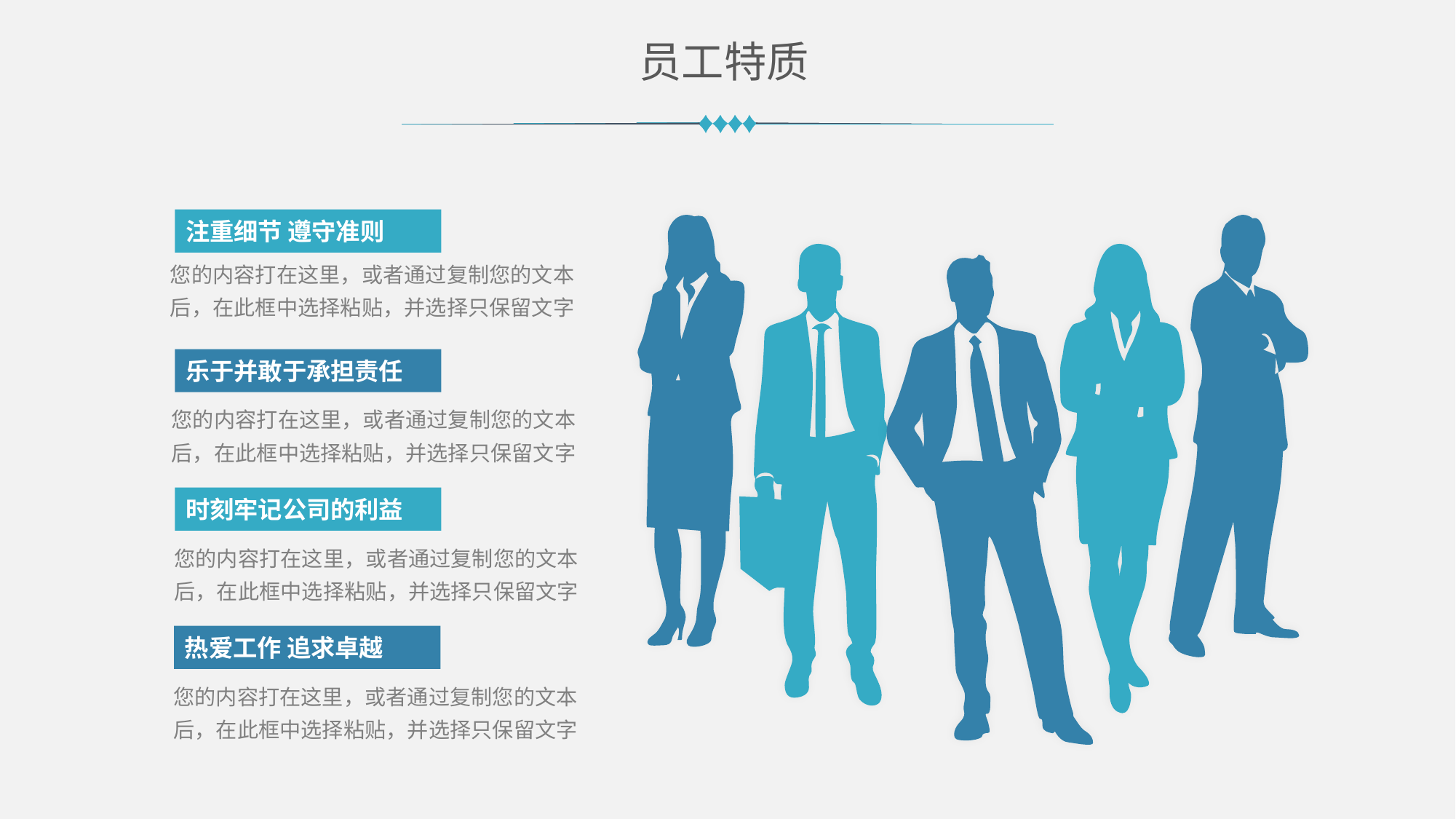

员工特质
注重细节 遵守准则

您的内容打在这里，或者通过复制您的文本后，在此框中选择粘贴，并选择只保留文字

乐于并敢于承担责任
您的内容打在这里，或者通过复制您的文本后，在此框中选择粘贴，并选择只保留文字
时刻牢记公司的利益
您的内容打在这里，或者通过复制您的文本后，在此框中选择粘贴，并选择只保留文字
热爱工作 追求卓越
您的内容打在这里，或者通过复制您的文本后，在此框中选择粘贴，并选择只保留文字